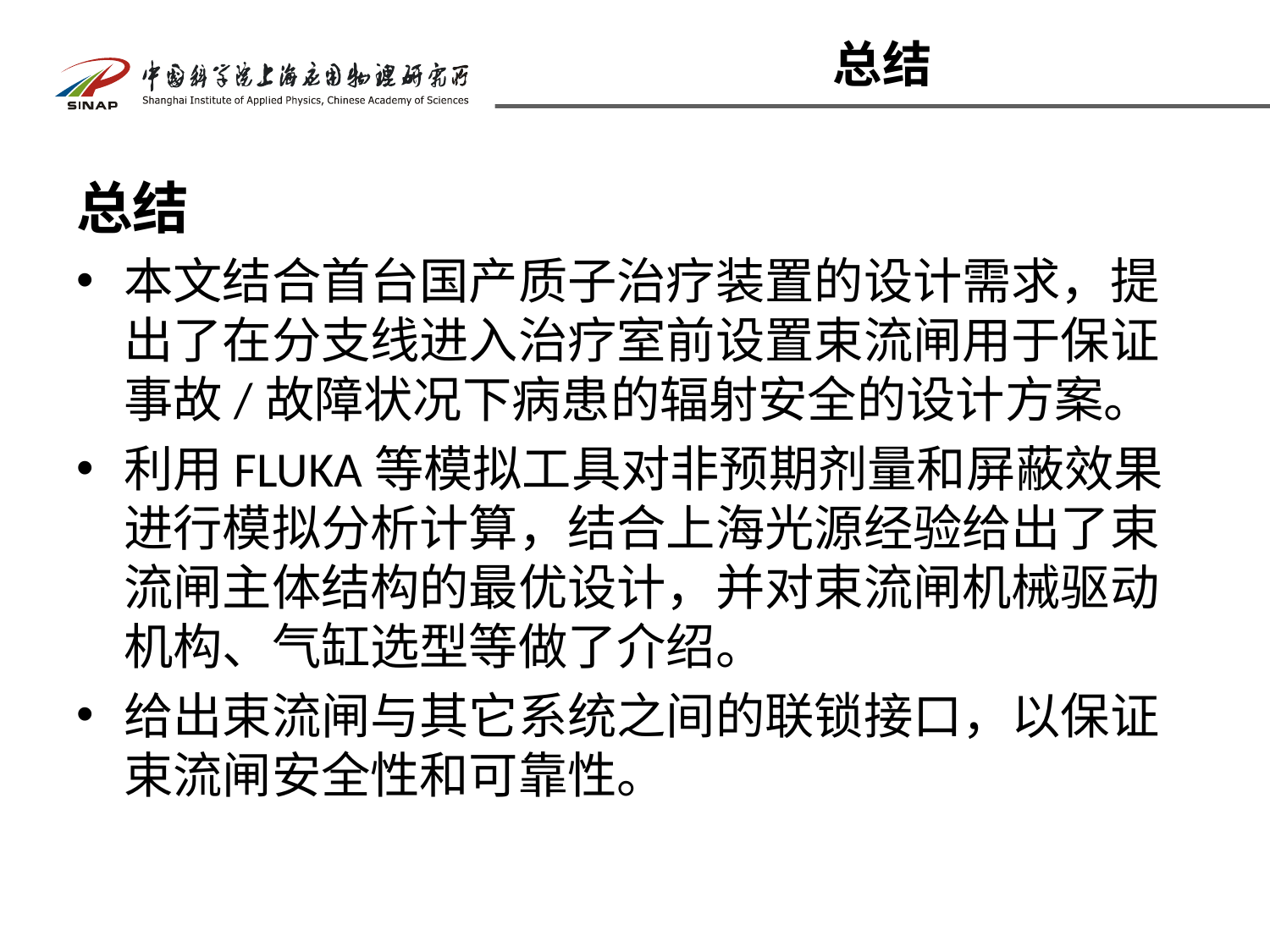

# 总结
总结
本文结合首台国产质子治疗装置的设计需求，提出了在分支线进入治疗室前设置束流闸用于保证事故/故障状况下病患的辐射安全的设计方案。
利用FLUKA等模拟工具对非预期剂量和屏蔽效果进行模拟分析计算，结合上海光源经验给出了束流闸主体结构的最优设计，并对束流闸机械驱动机构、气缸选型等做了介绍。
给出束流闸与其它系统之间的联锁接口，以保证束流闸安全性和可靠性。